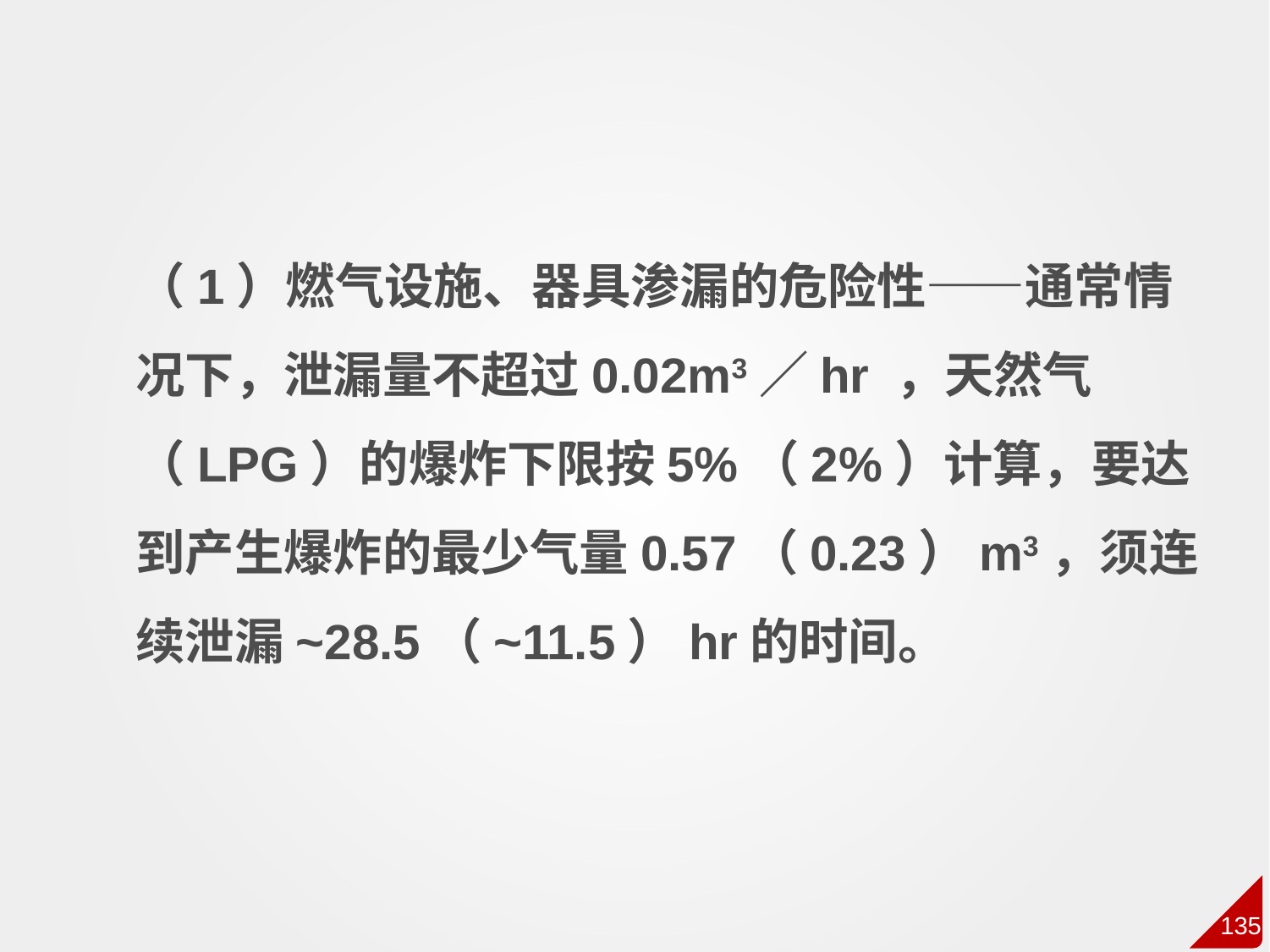

（1）燃气设施、器具渗漏的危险性——通常情况下，泄漏量不超过0.02m3／hr ，天然气（LPG）的爆炸下限按5%（2%）计算，要达到产生爆炸的最少气量0.57（0.23）m3，须连续泄漏~28.5（~11.5）hr的时间。